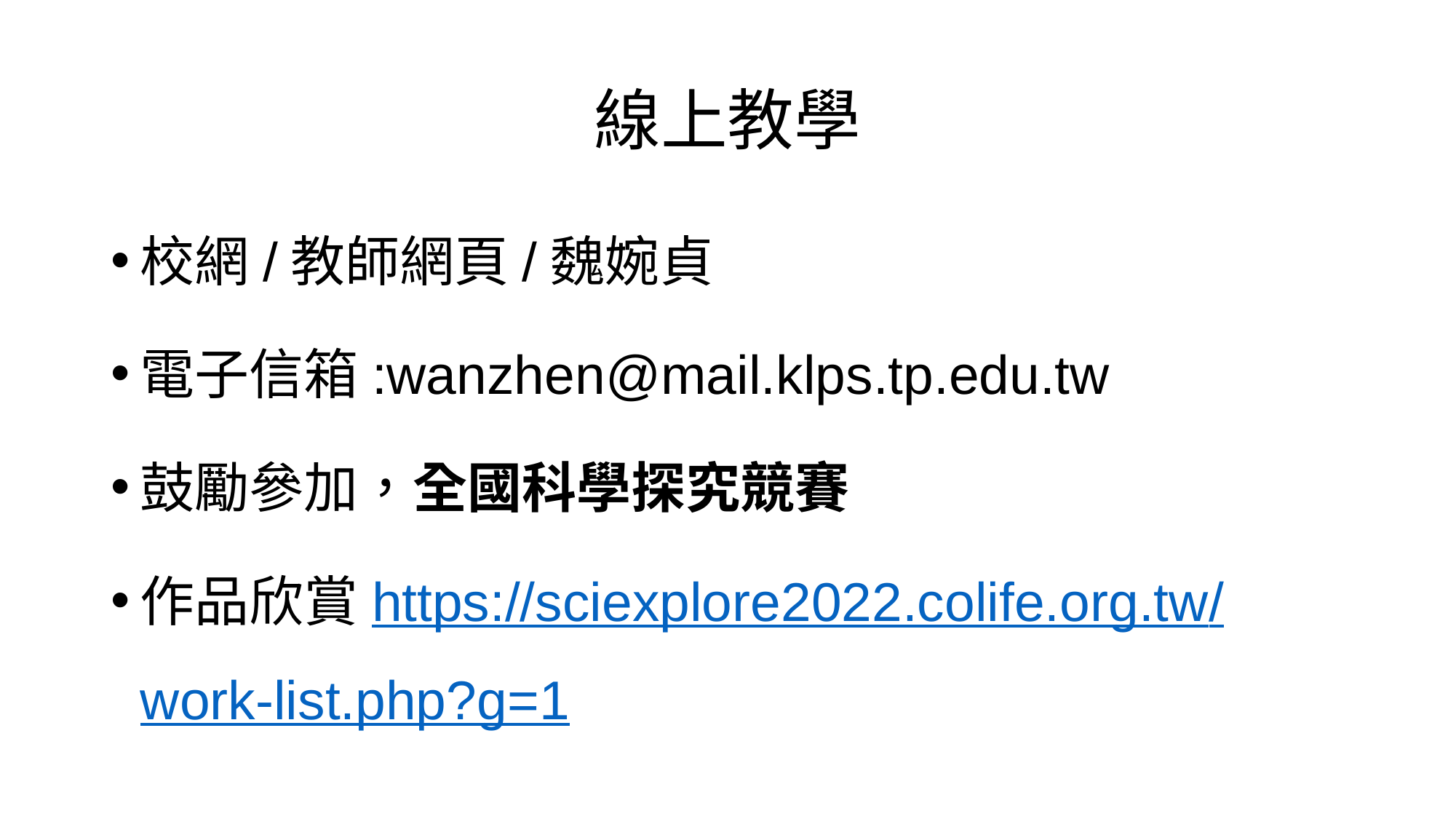

# 線上教學
校網/教師網頁/魏婉貞
電子信箱:wanzhen@mail.klps.tp.edu.tw
鼓勵參加，全國科學探究競賽
作品欣賞https://sciexplore2022.colife.org.tw/work-list.php?g=1